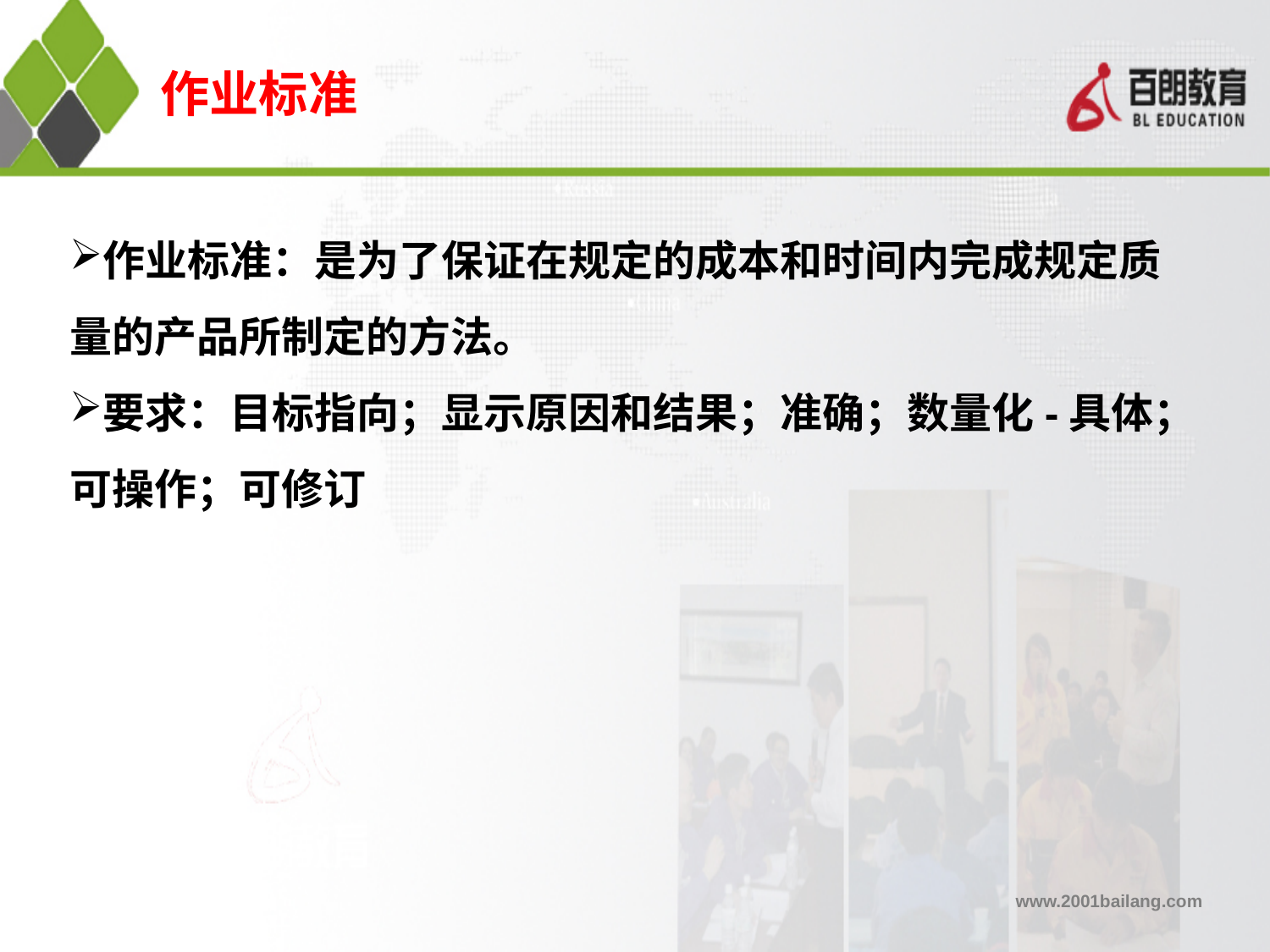

作业标准
作业标准：是为了保证在规定的成本和时间内完成规定质量的产品所制定的方法。
要求：目标指向；显示原因和结果；准确；数量化-具体；可操作；可修订